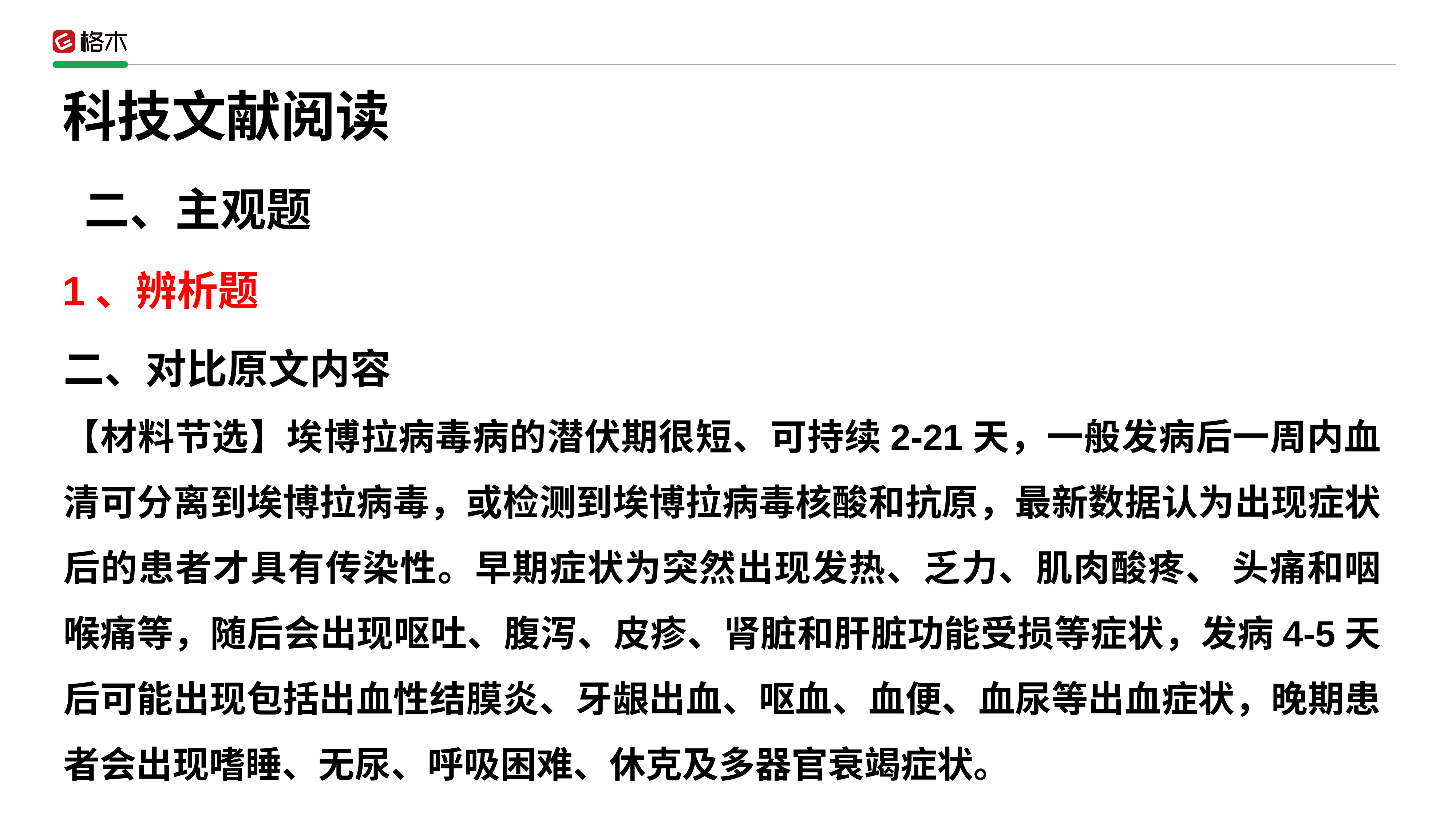

科技文献阅读
二、主观题
1、辨析题
二、对比原文内容
【材料节选】埃博拉病毒病的潜伏期很短、可持续2-21天，一般发病后一周内血清可分离到埃博拉病毒，或检测到埃博拉病毒核酸和抗原，最新数据认为出现症状后的患者才具有传染性。早期症状为突然出现发热、乏力、肌肉酸疼、 头痛和咽喉痛等，随后会出现呕吐、腹泻、皮疹、肾脏和肝脏功能受损等症状，发病4-5天后可能出现包括出血性结膜炎、牙龈出血、呕血、血便、血尿等出血症状，晚期患者会出现嗜睡、无尿、呼吸困难、休克及多器官衰竭症状。